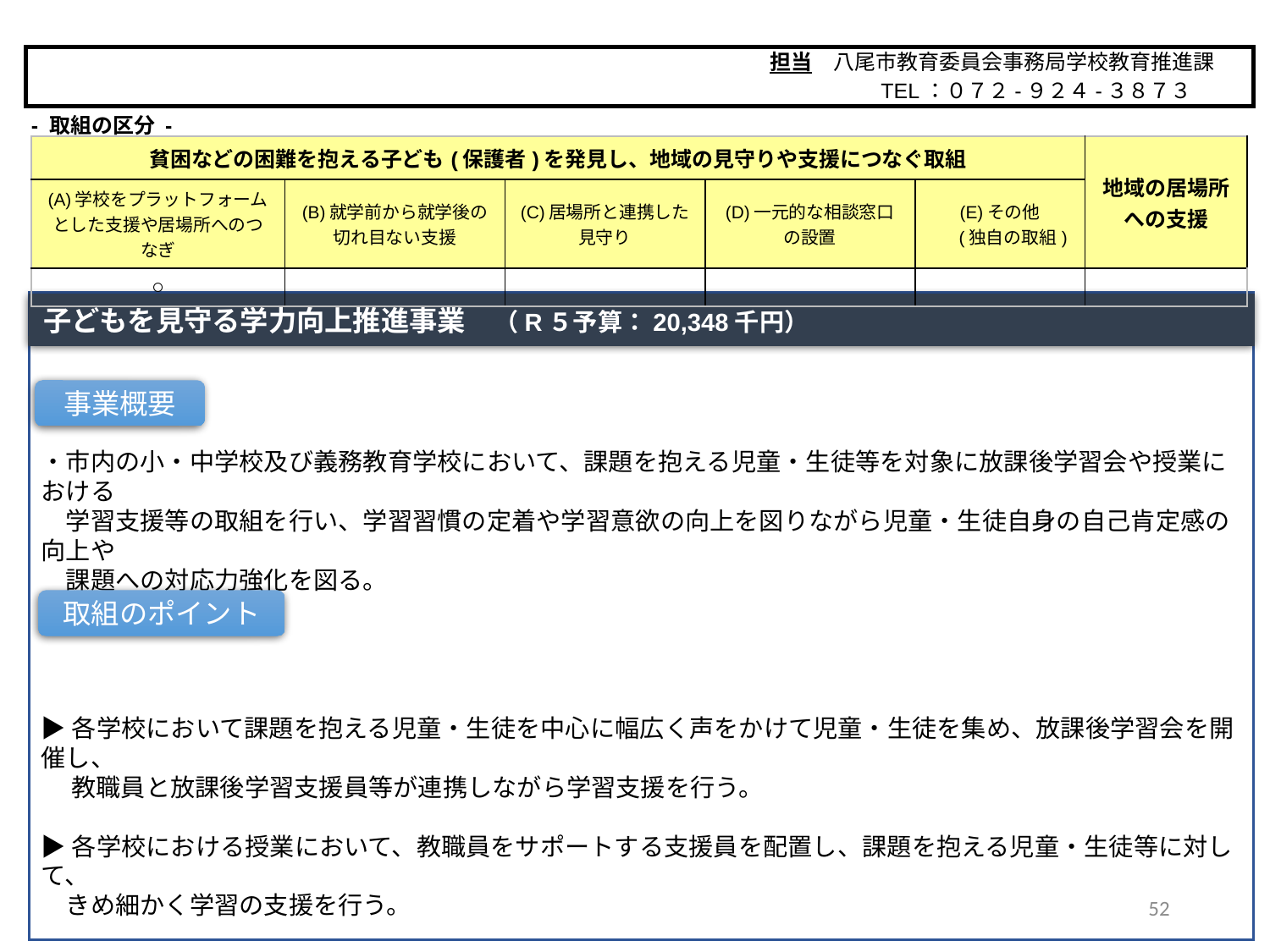

担当　八尾市教育委員会事務局学校教育推進課
　　　　　TEL：０７２-９２４-３８７３

八尾市
- 取組の区分 -
| 貧困などの困難を抱える子ども(保護者)を発見し、地域の見守りや支援につなぐ取組 |  |  |  |  | 地域の居場所 への支援 |
| --- | --- | --- | --- | --- | --- |
| (A)学校をプラットフォームとした支援や居場所へのつなぎ | (B)就学前から就学後の 切れ目ない支援 | (C)居場所と連携した 見守り | (D)一元的な相談窓口 の設置 | (E)その他 　 (独自の取組) |  |
| ○ |  |  |  |  |  |

・市内の小・中学校及び義務教育学校において、課題を抱える児童・生徒等を対象に放課後学習会や授業における
　学習支援等の取組を行い、学習習慣の定着や学習意欲の向上を図りながら児童・生徒自身の自己肯定感の向上や
　課題への対応力強化を図る。

▶各学校において課題を抱える児童・生徒を中心に幅広く声をかけて児童・生徒を集め、放課後学習会を開催し、
　 教職員と放課後学習支援員等が連携しながら学習支援を行う。

▶各学校における授業において、教職員をサポートする支援員を配置し、課題を抱える児童・生徒等に対して、
　きめ細かく学習の支援を行う。

▶学習会等を通じて児童・生徒一人ひとりの実態に応じたきめ細かな指導を実施する中で、課題を有する子どもを
　 発見し、必要に応じて支援へのつなぎや見守り等を実施する。

子どもを見守る学力向上推進事業　（R５予算：20,348千円）
事業概要
取組のポイント
52